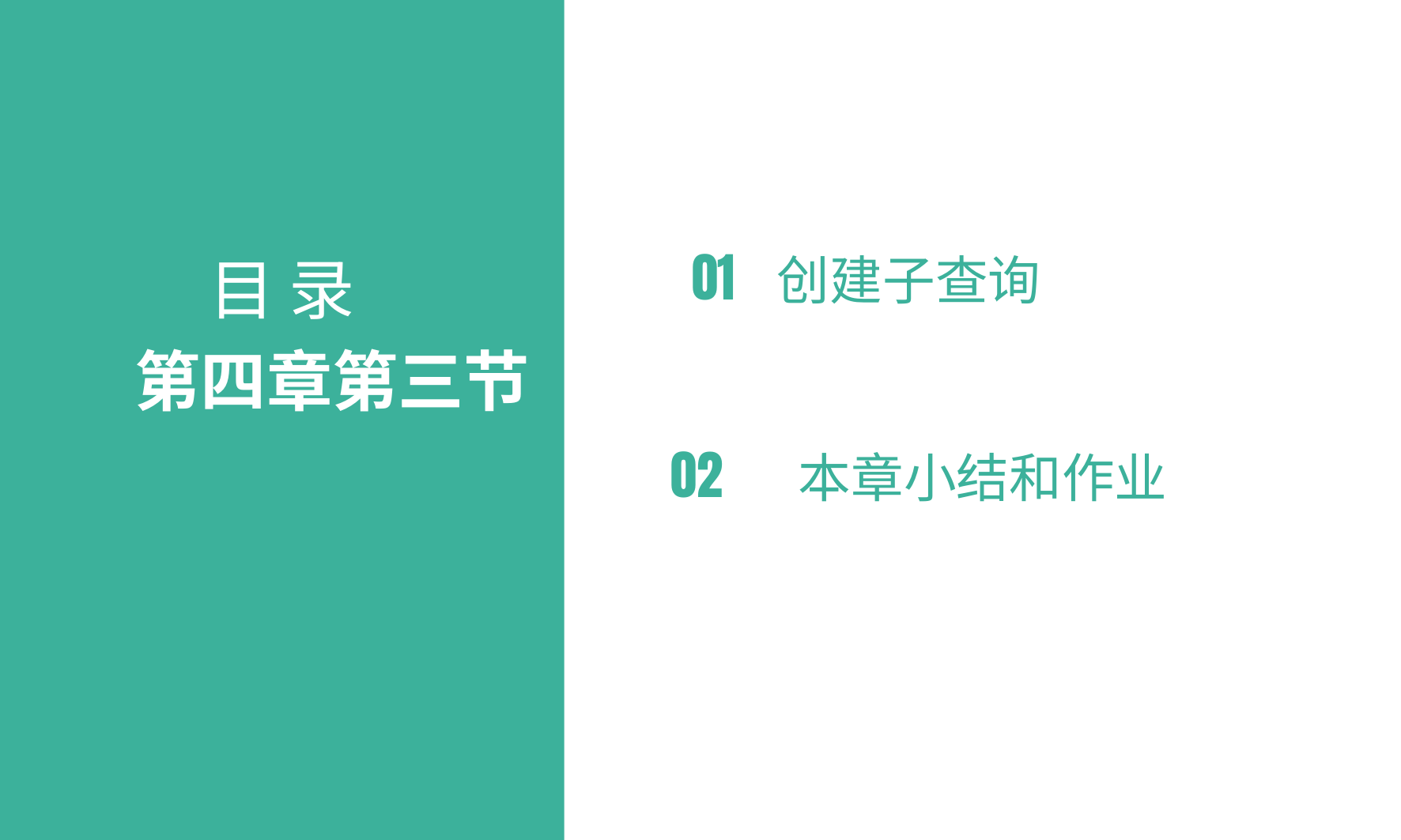

01  创建子查询
目 录
第四章第三节
02     本章小结和作业